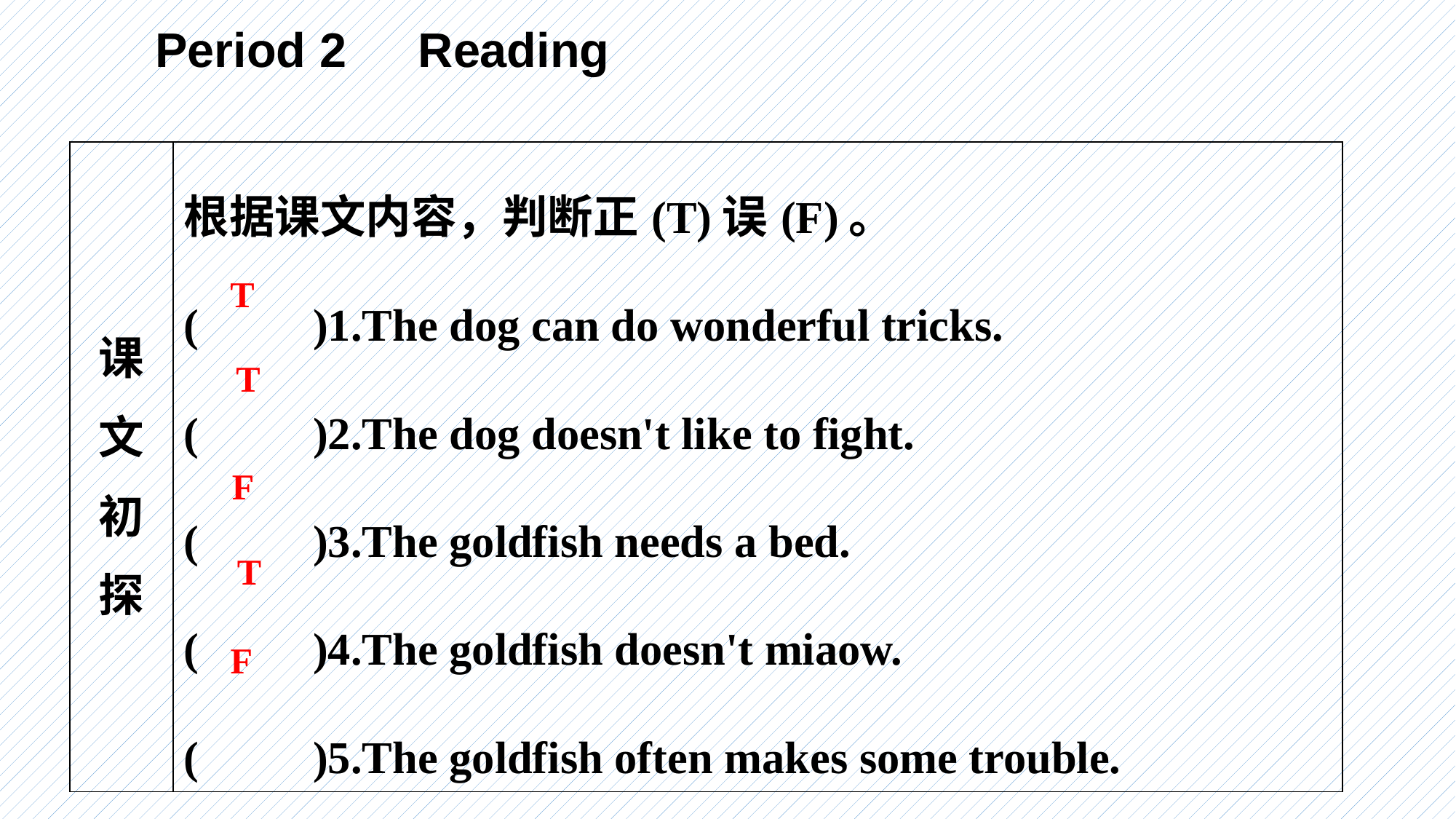

Period 2　Reading
| 课 文 初 探 | 根据课文内容，判断正(T)误(F)。 (　　)1.The dog can do wonderful tricks. (　　)2.The dog doesn't like to fight. (　　)3.The goldfish needs a bed. (　　)4.The goldfish doesn't miaow. (　　)5.The goldfish often makes some trouble. |
| --- | --- |
T

T
F
T
F